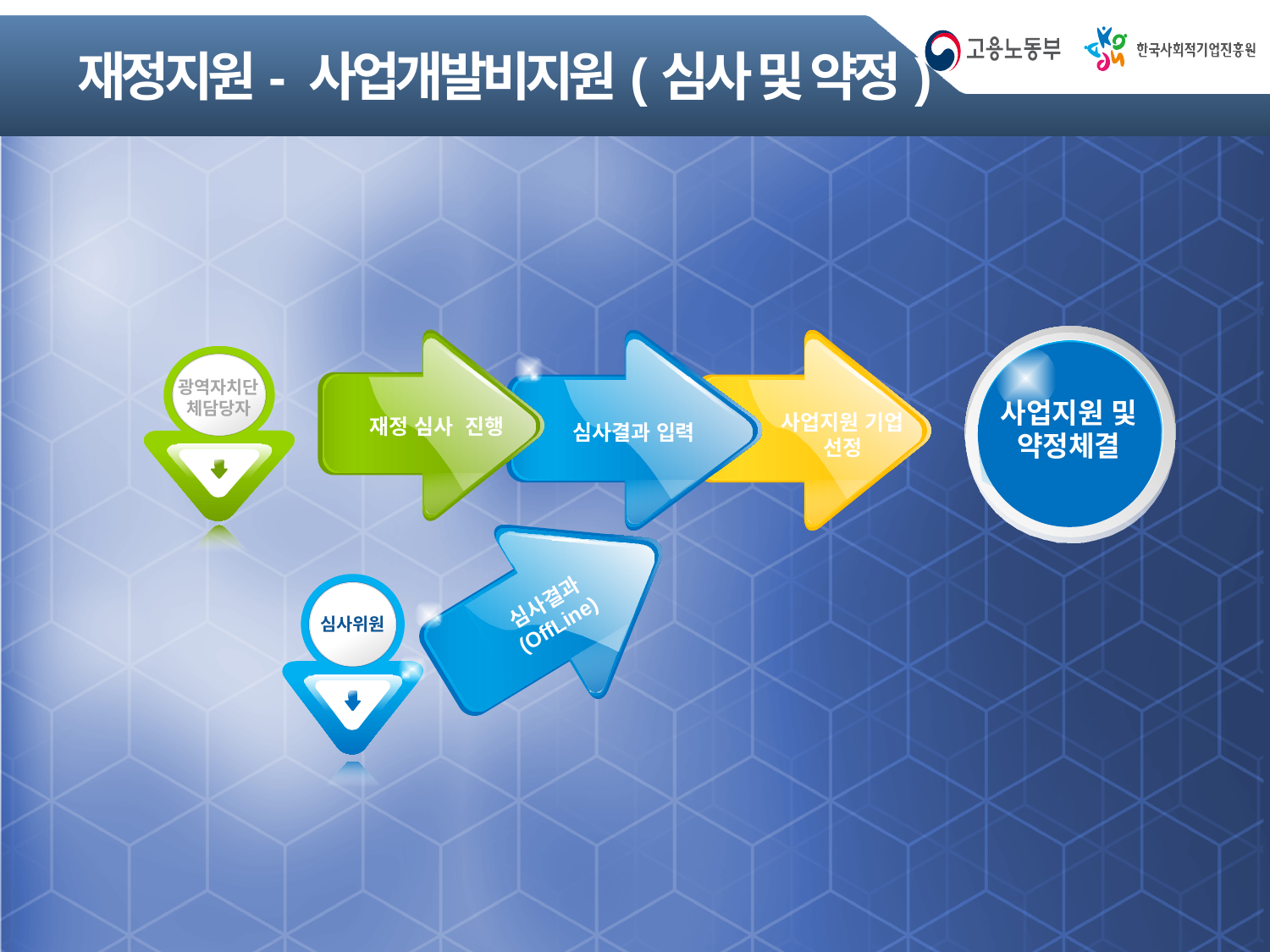

# 재정지원- 사업개발비지원(심사 및 약정)

재정 심사  진행

심사결과 입력

사업지원 기업 선정

사업지원 및 약정체결

광역자치단체담당자

심사결과 (OffLine)

심사위원